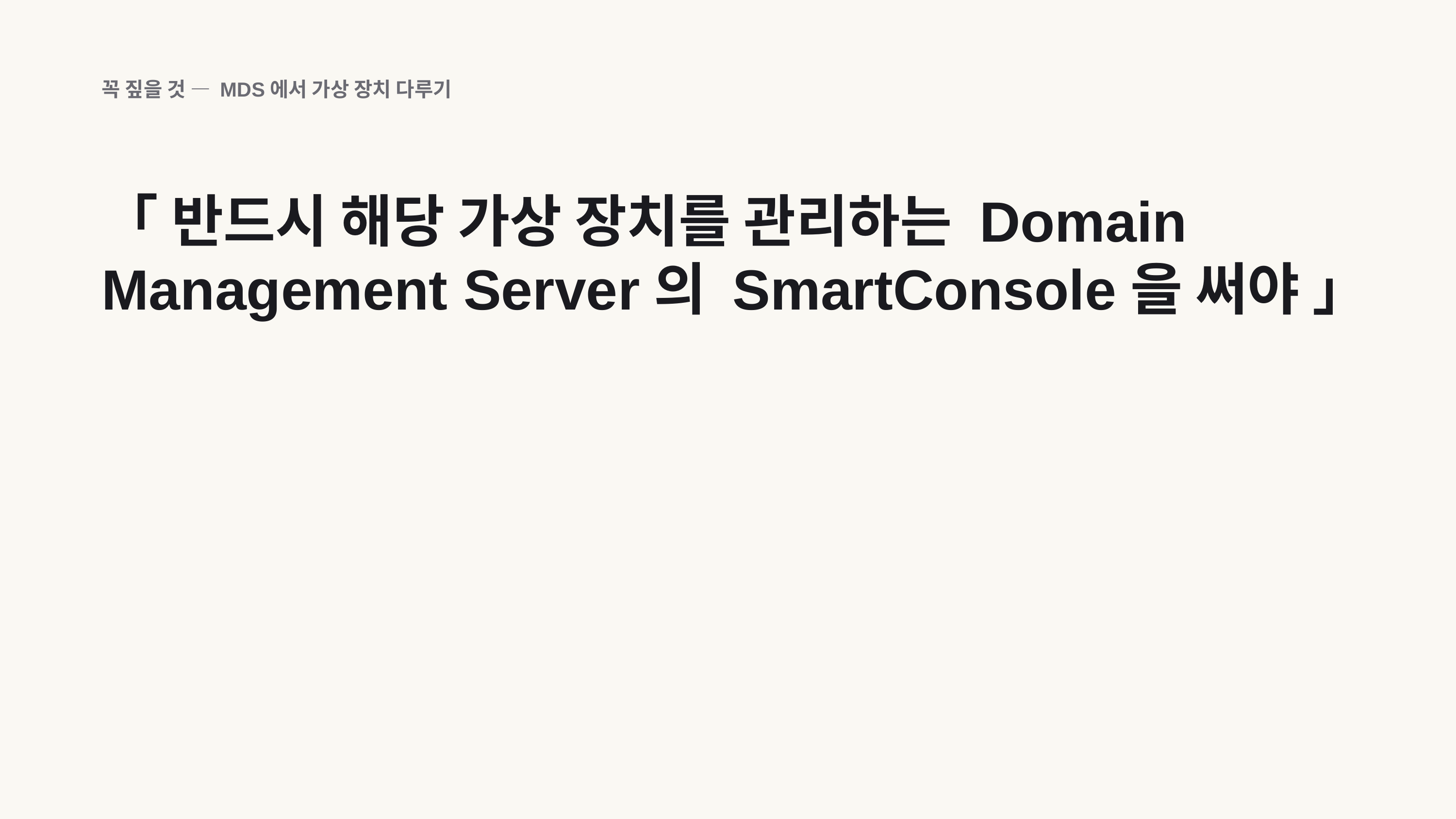

꼭 짚을 것 — MDS에서 가상 장치 다루기
「 반드시 해당 가상 장치를 관리하는 Domain Management Server의 SmartConsole을 써야 」